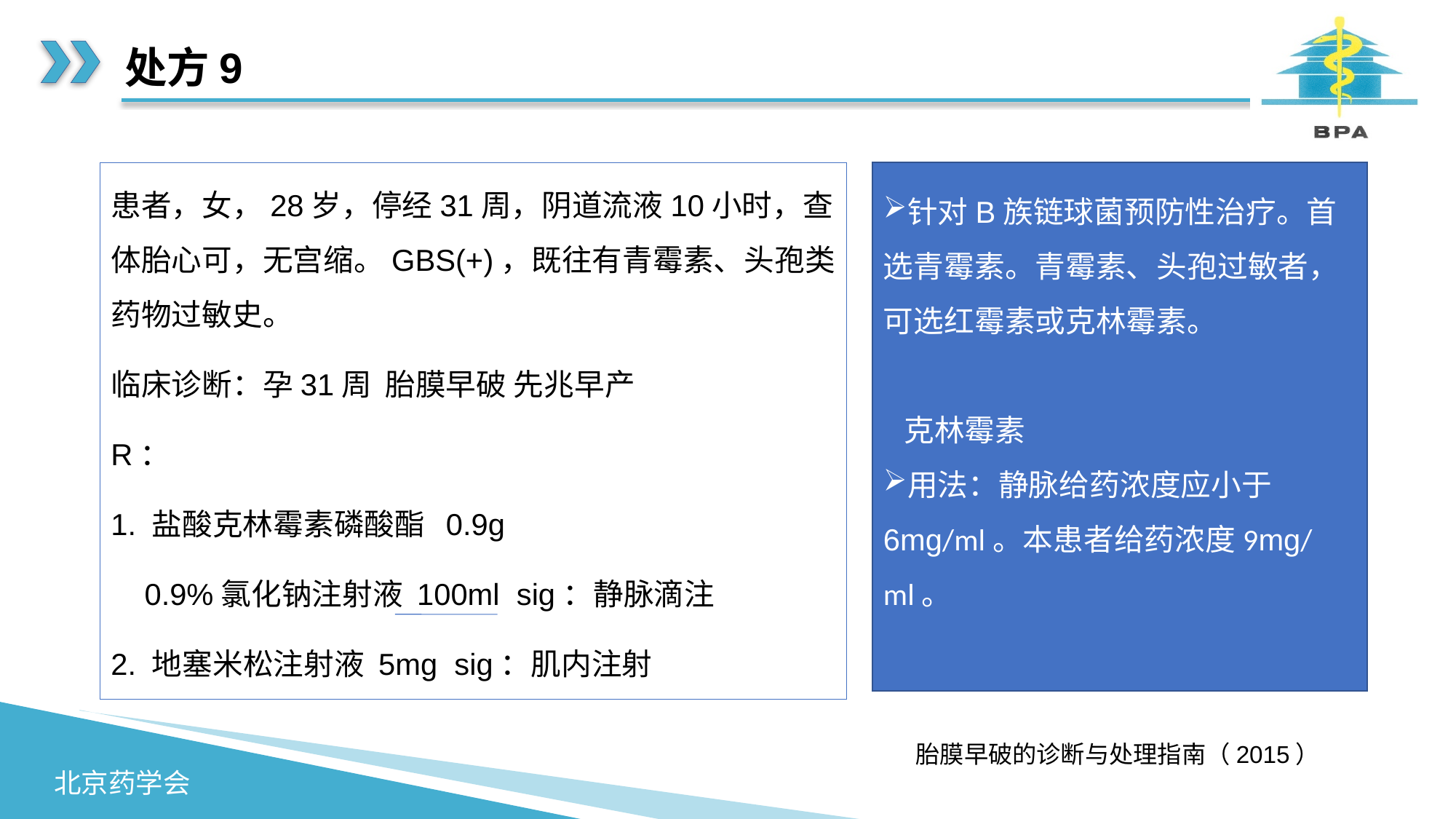

# 处方9

针对B族链球菌预防性治疗。首选青霉素。青霉素、头孢过敏者，可选红霉素或克林霉素。

  克林霉素
用法：静脉给药浓度应小于6mg/ml。本患者给药浓度9mg/ml。

患者，女，28岁，停经31周，阴道流液10小时，查体胎心可，无宫缩。GBS(+)，既往有青霉素、头孢类药物过敏史。
临床诊断：孕31周  胎膜早破 先兆早产
R：
1. 盐酸克林霉素磷酸酯  0.9g
    0.9%氯化钠注射液 100ml  sig：静脉滴注
2. 地塞米松注射液 5mg  sig：肌内注射

胎膜早破的诊断与处理指南（2015）